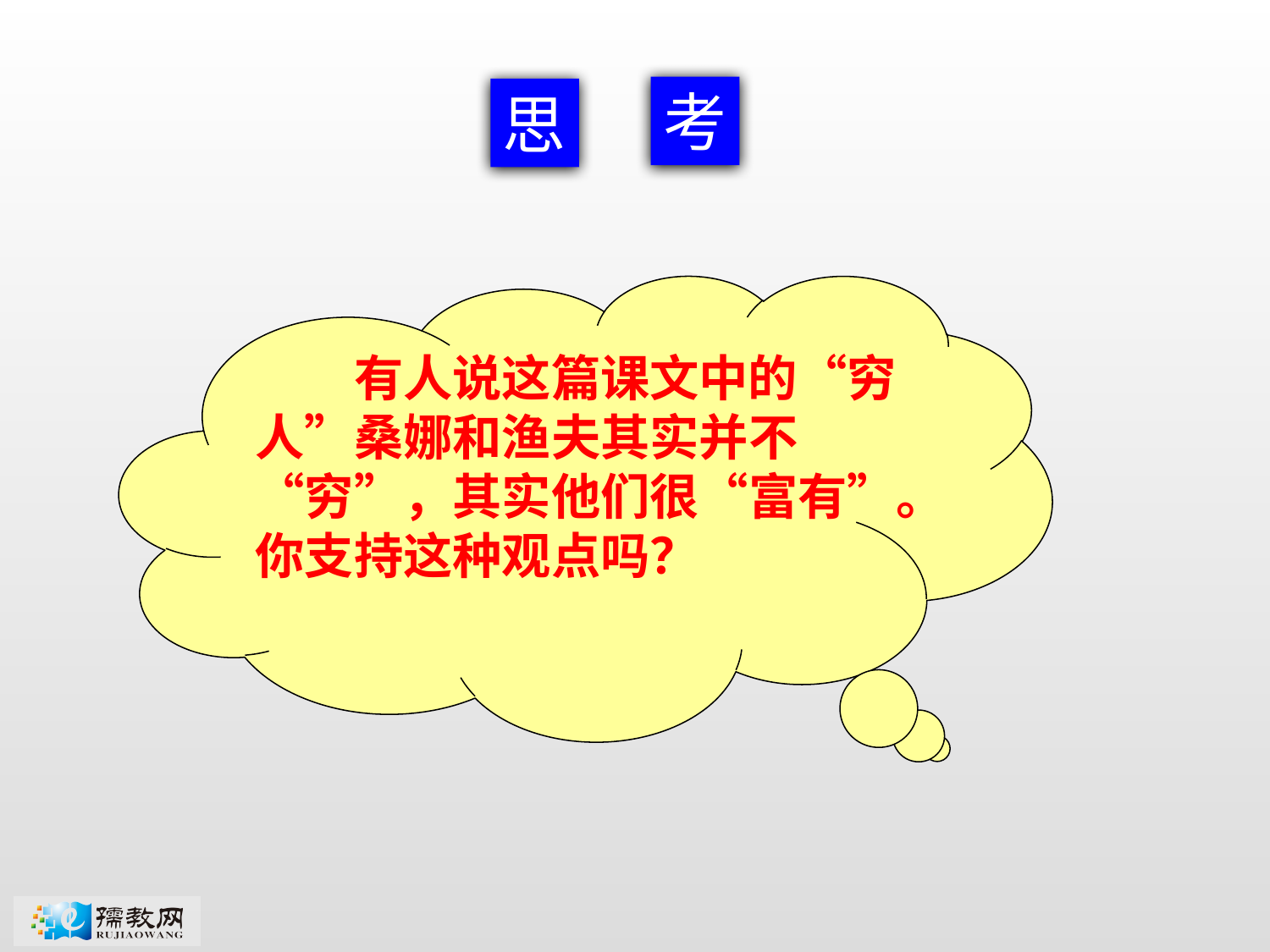

考
思

　　有人说这篇课文中的“穷人”桑娜和渔夫其实并不“穷”，其实他们很“富有”。你支持这种观点吗？